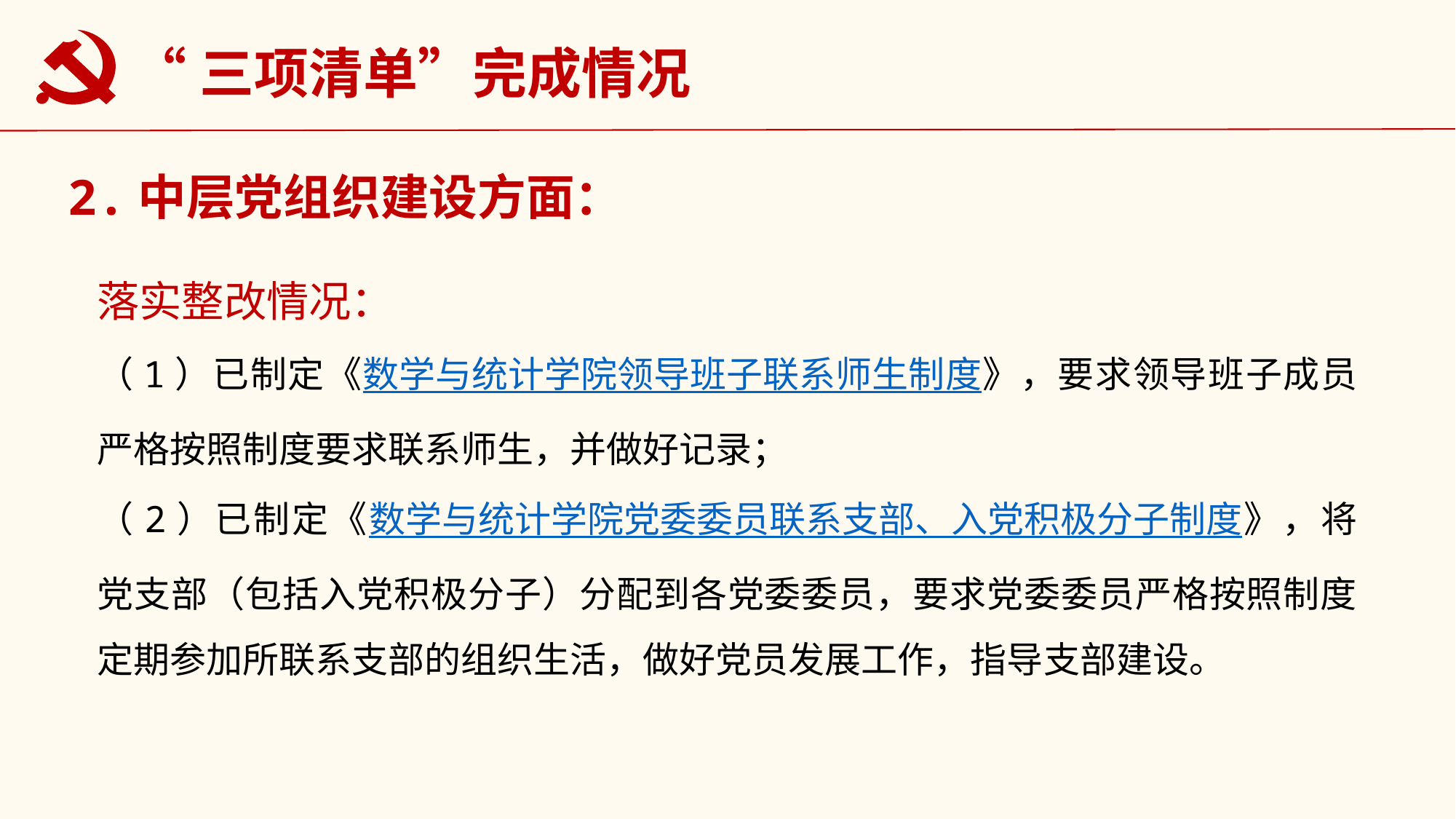

“三项清单”完成情况
2.中层党组织建设方面：
落实整改情况：
（1）已制定《数学与统计学院领导班子联系师生制度》，要求领导班子成员严格按照制度要求联系师生，并做好记录；
（2）已制定《数学与统计学院党委委员联系支部、入党积极分子制度》，将党支部（包括入党积极分子）分配到各党委委员，要求党委委员严格按照制度定期参加所联系支部的组织生活，做好党员发展工作，指导支部建设。